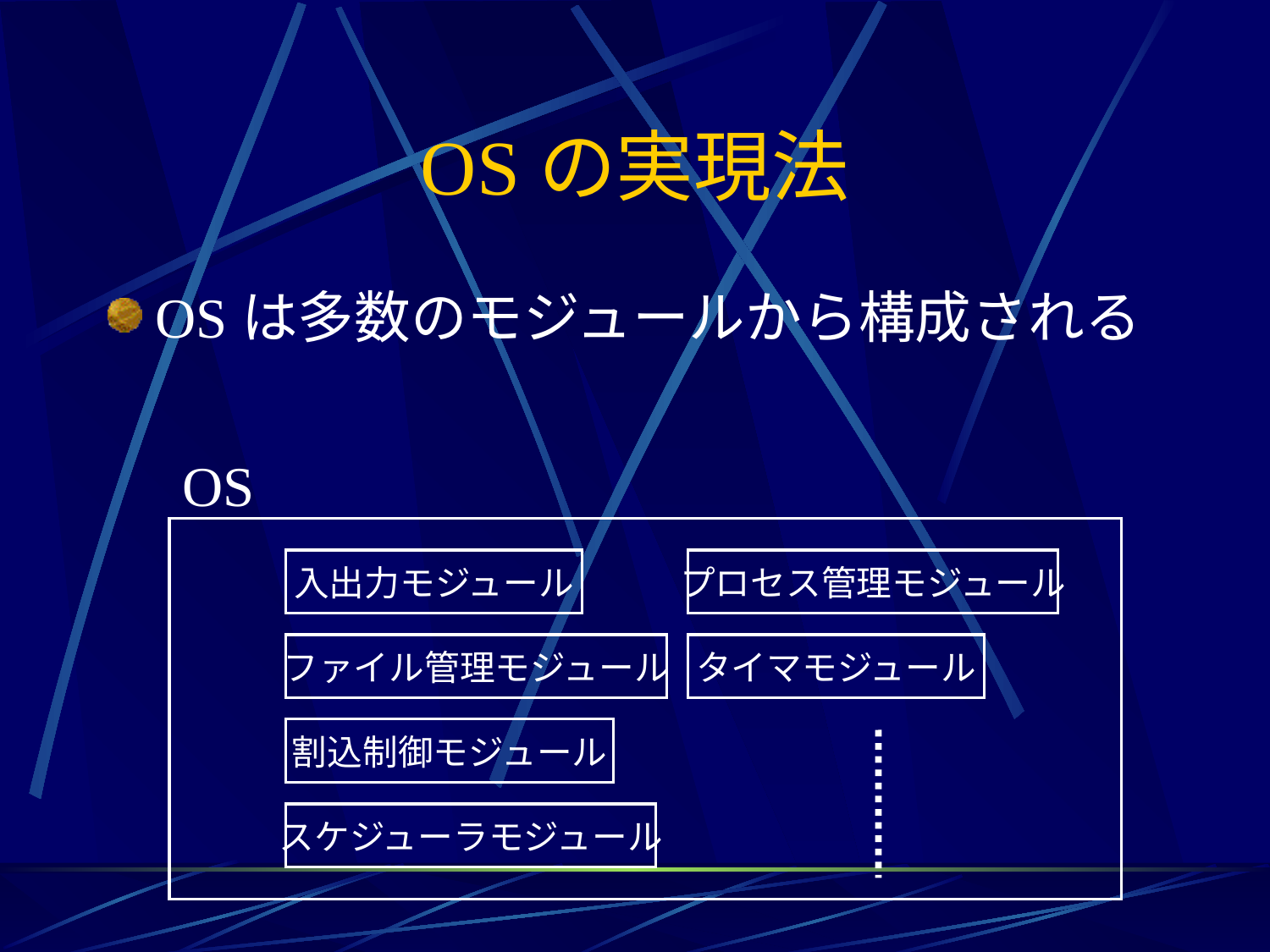

# OSの実現法
OSは多数のモジュールから構成される
OS

入出力モジュール
プロセス管理モジュール
ファイル管理モジュール
タイマモジュール
割込制御モジュール

スケジューラモジュール